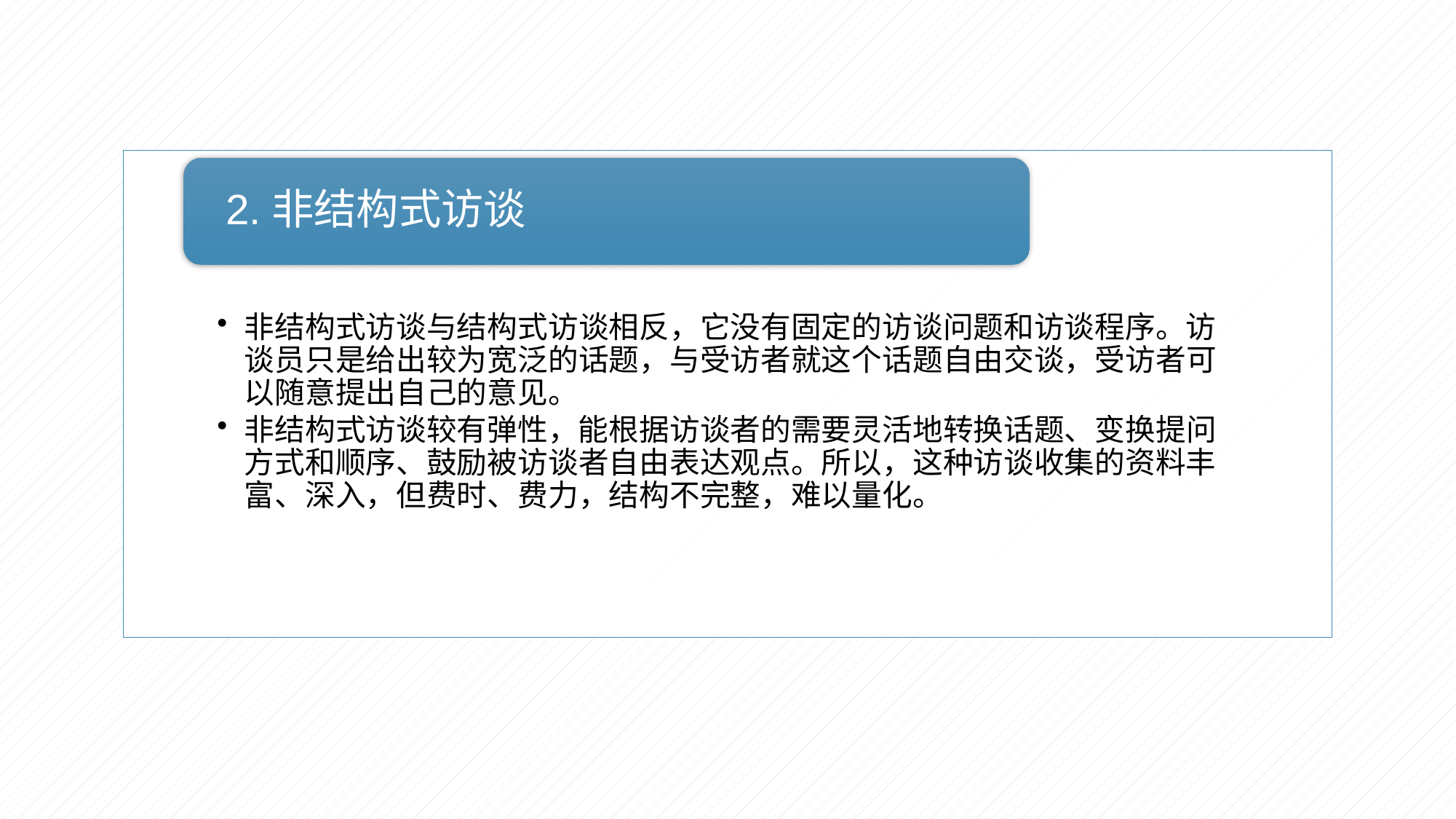

非结构式访谈与结构式访谈相反，它没有固定的访谈问题和访谈程序。访谈员只是给出较为宽泛的话题，与受访者就这个话题自由交谈，受访者可以随意提出自己的意见。
非结构式访谈较有弹性，能根据访谈者的需要灵活地转换话题、变换提问方式和顺序、鼓励被访谈者自由表达观点。所以，这种访谈收集的资料丰富、深入，但费时、费力，结构不完整，难以量化。
2.非结构式访谈